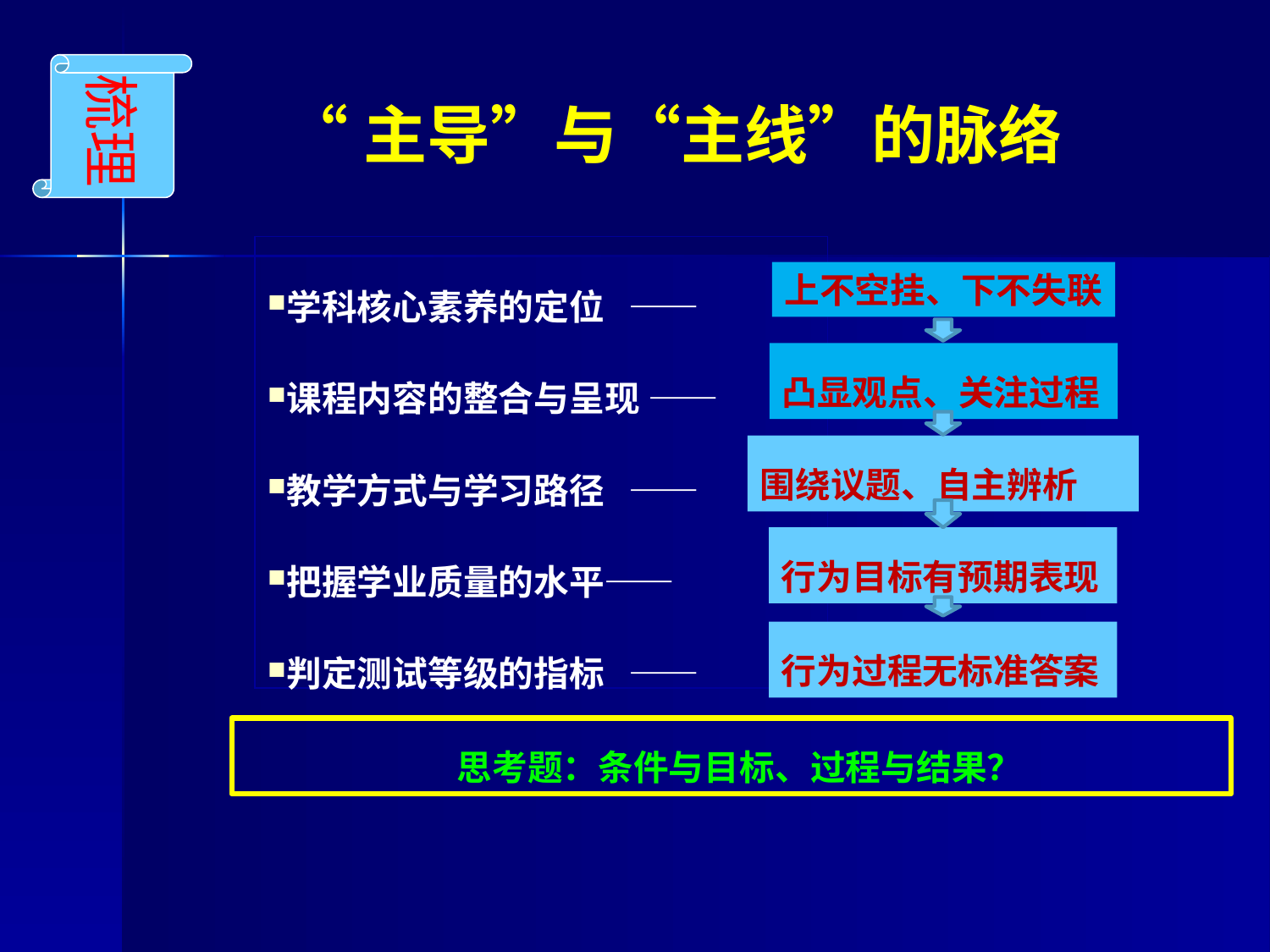

梳理
“主导”与“主线”的脉络
学科核心素养的定位   ——
课程内容的整合与呈现 ——
教学方式与学习路径   ——
把握学业质量的水平——
判定测试等级的指标   ——
上不空挂、下不失联

凸显观点、关注过程

围绕议题、自主辨析

行为目标有预期表现

行为过程无标准答案
 思考题：条件与目标、过程与结果？